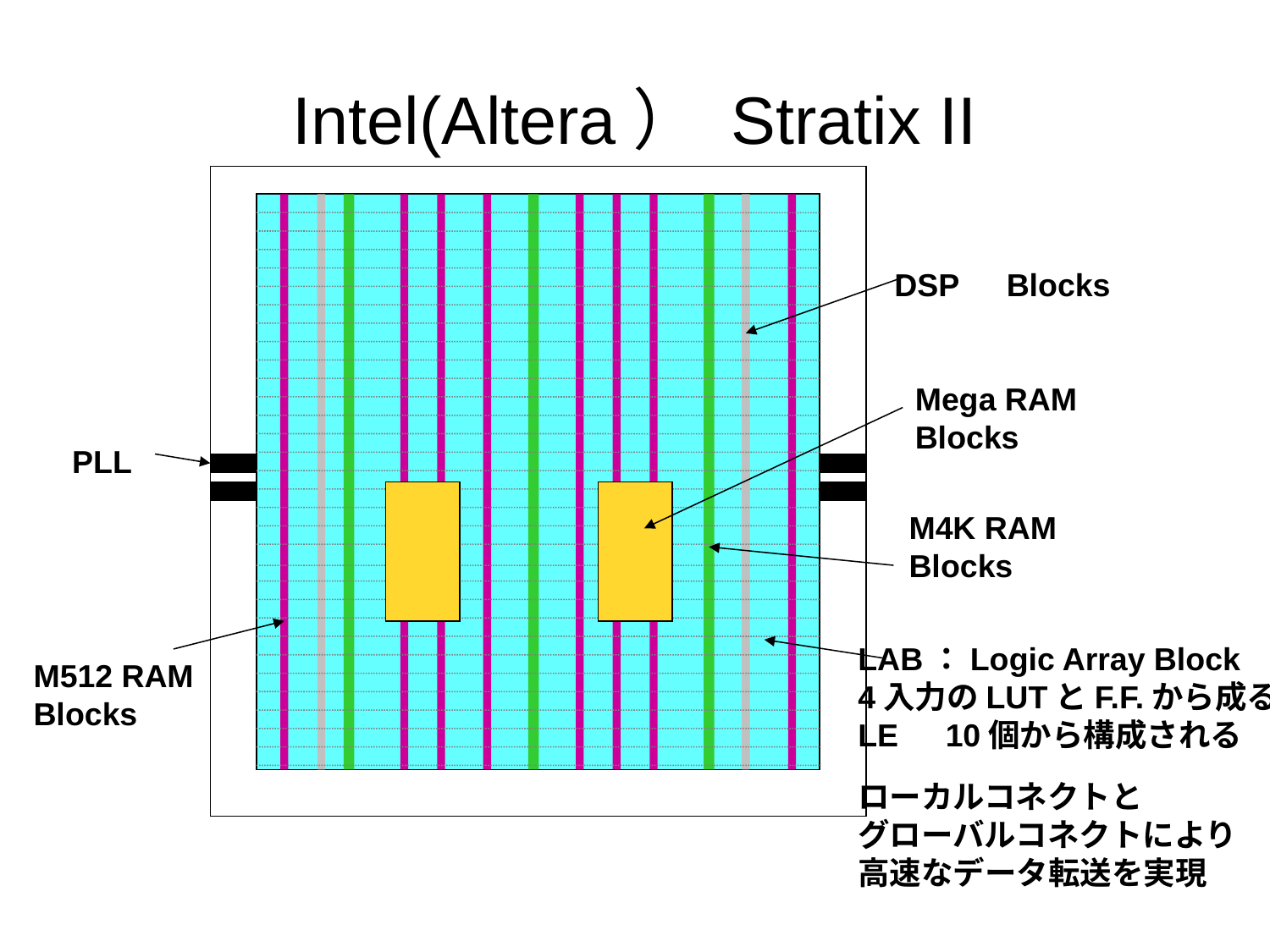

# Intel(Altera） Stratix II

DSP　Blocks

Mega RAM
Blocks

PLL

M4K RAM
Blocks

LAB：Logic Array Block
4入力のLUTとF.F.から成る
LE　10個から構成される

M512 RAM
Blocks

ローカルコネクトと
グローバルコネクトにより
高速なデータ転送を実現